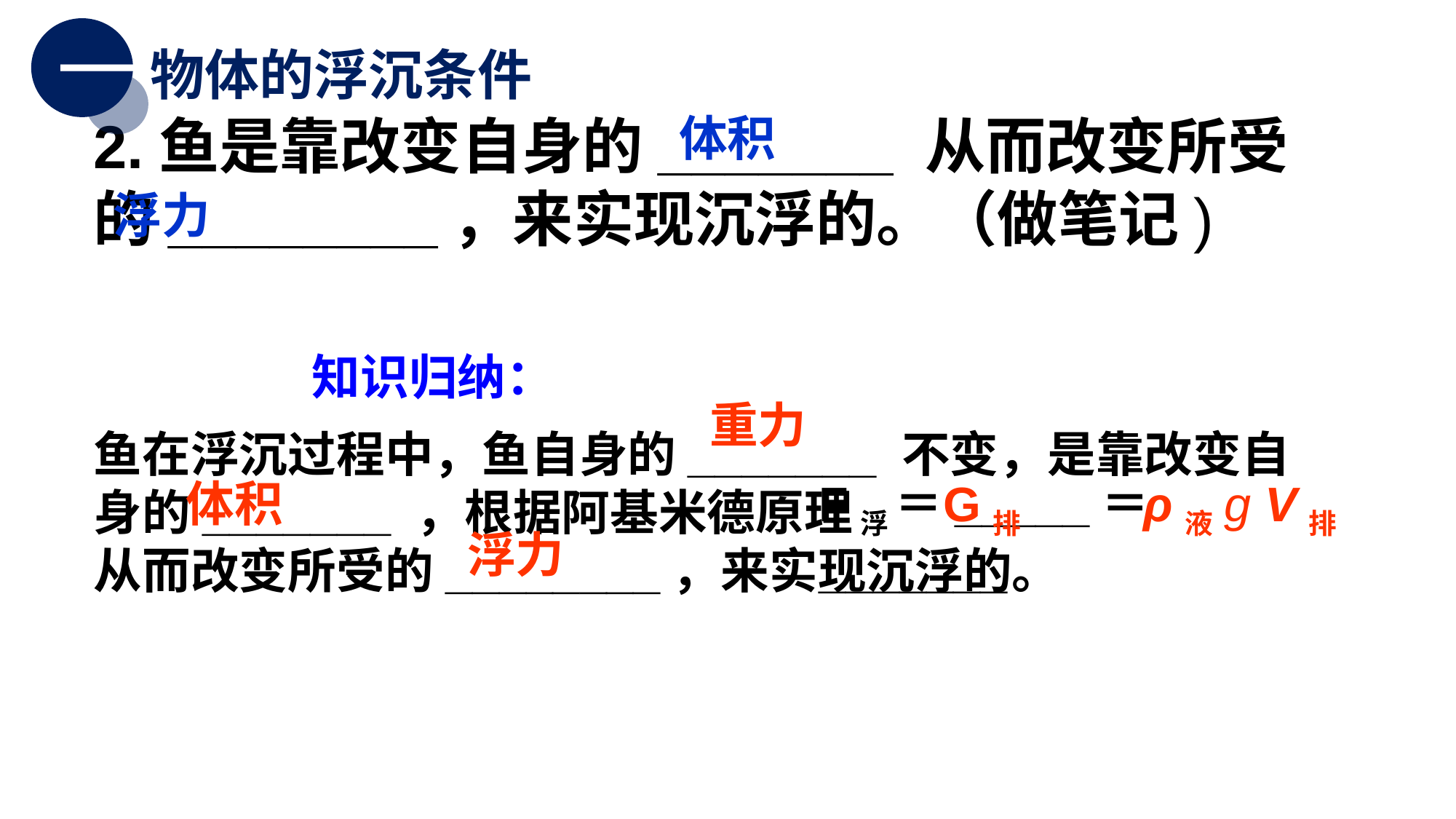

一
物体的浮沉条件

2.鱼是靠改变自身的_______ 从而改变所受的________，来实现沉浮的。（做笔记)
体积
浮力
知识归纳：
重力
鱼在浮沉过程中，鱼自身的_______ 不变，是靠改变自身的_______ ，根据阿基米德原理                                       从而改变所受的________，来实现沉浮的。
体积
F浮 ＝_____＝_______
G排
ρ液g V排
浮力